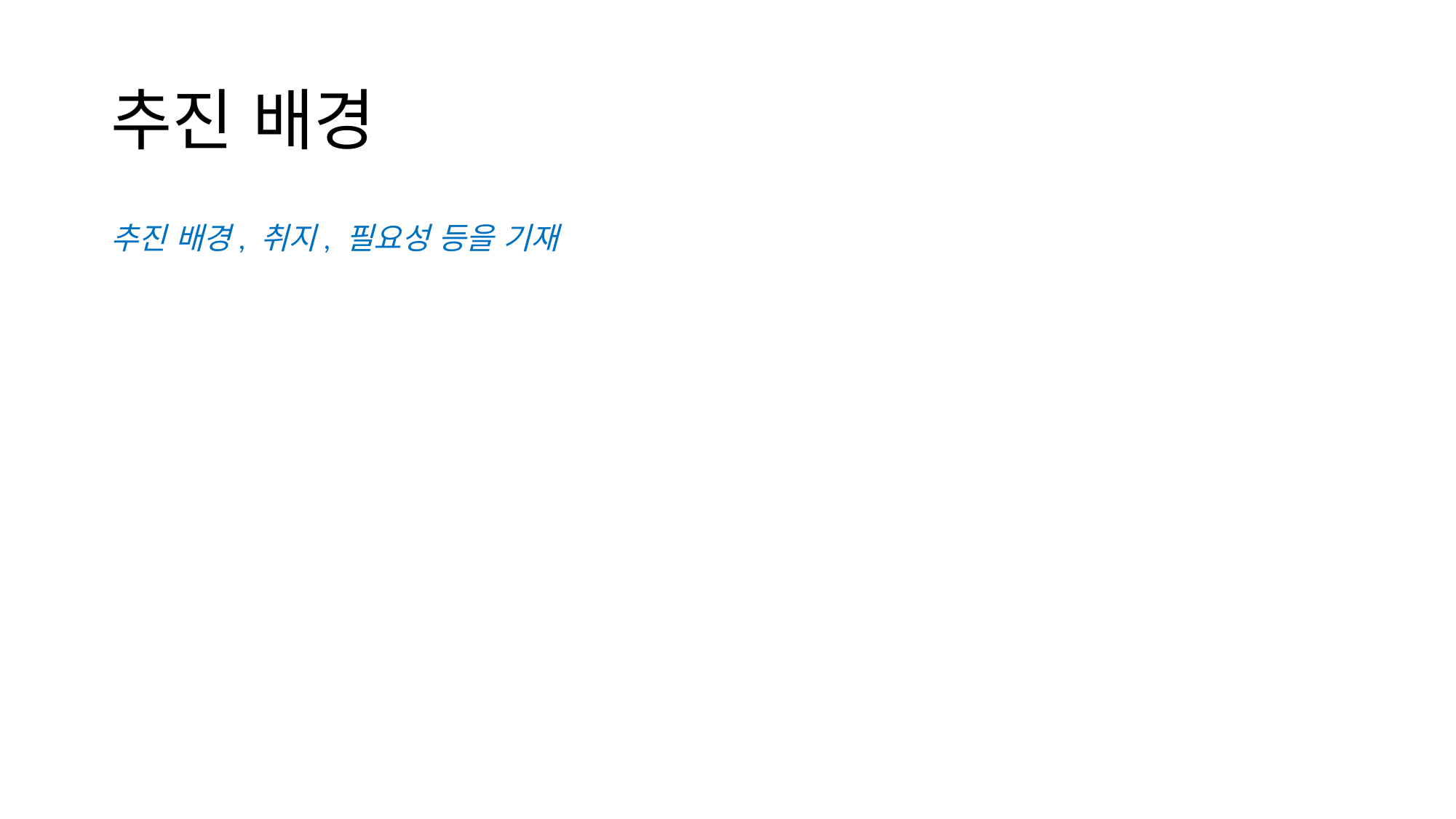

# 추진 배경
추진 배경, 취지, 필요성 등을 기재